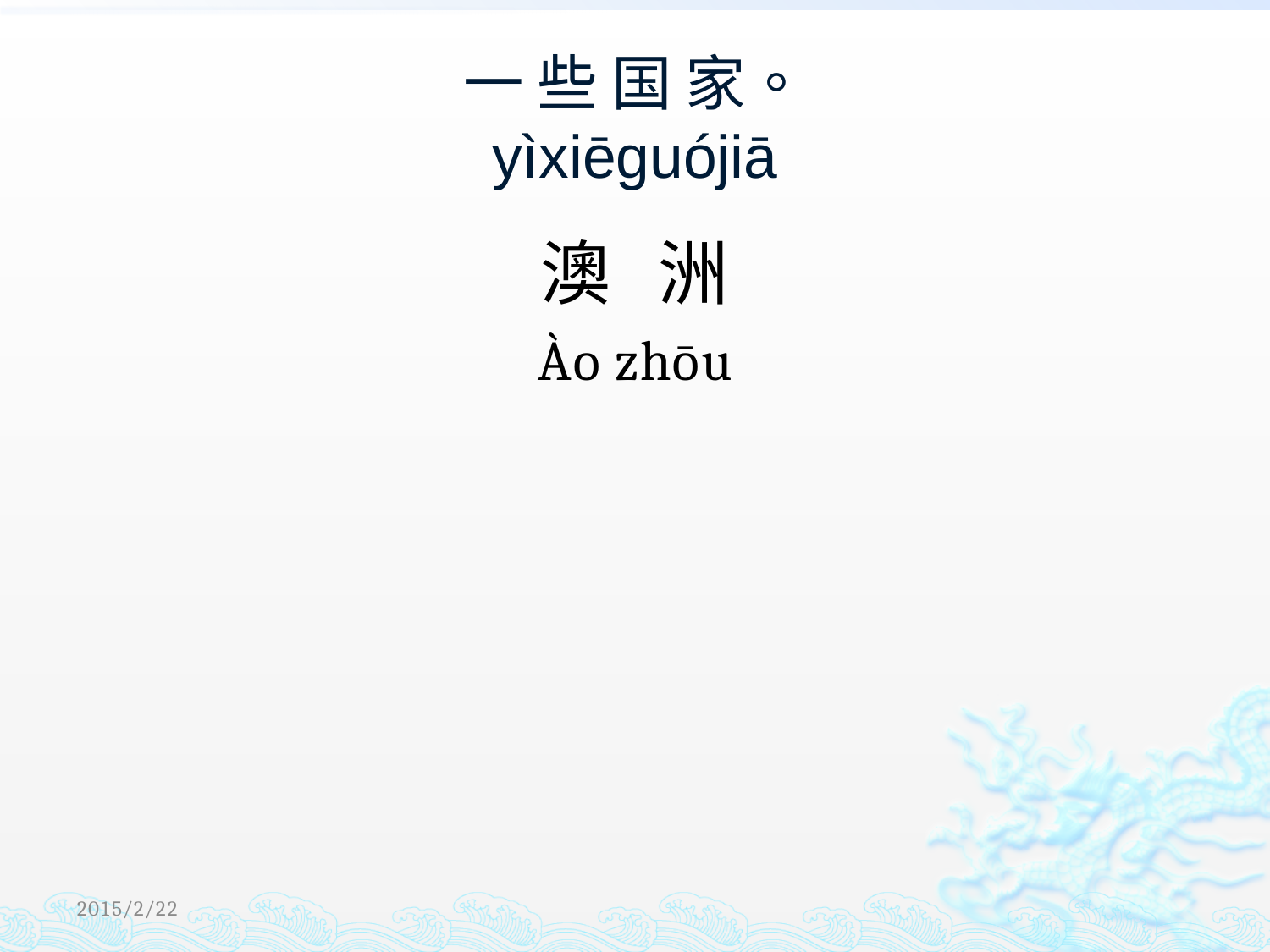

# 一 些 国 家。 yìxiēguójiā
澳   洲
Ào zhōu
2015/2/22